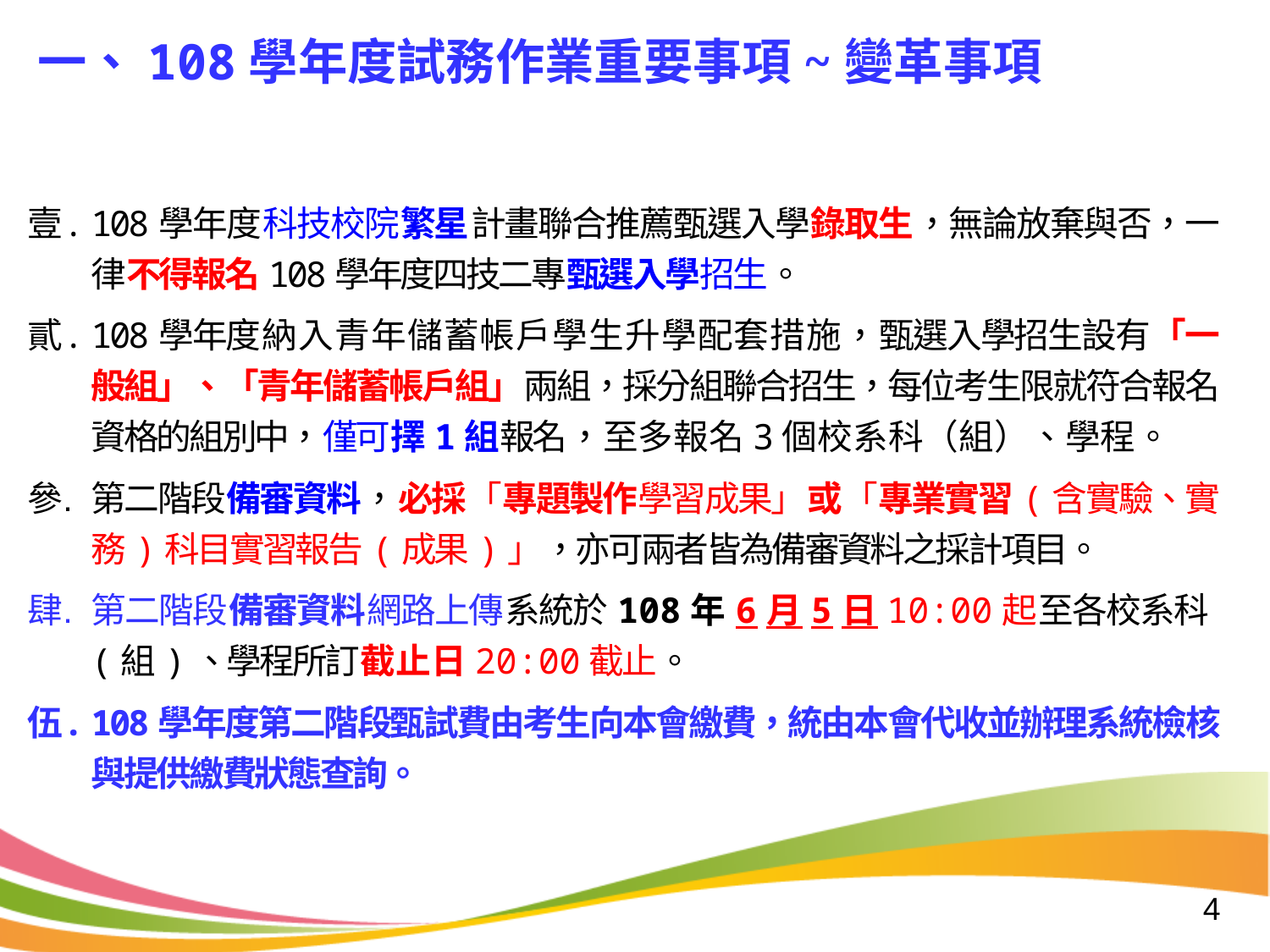

# 一、108學年度試務作業重要事項~變革事項
108學年度科技校院繁星計畫聯合推薦甄選入學錄取生，無論放棄與否，一律不得報名108學年度四技二專甄選入學招生。
108學年度納入青年儲蓄帳戶學生升學配套措施，甄選入學招生設有「一般組」、「青年儲蓄帳戶組」兩組，採分組聯合招生，每位考生限就符合報名資格的組別中，僅可擇1組報名，至多報名3個校系科（組）、學程。
第二階段備審資料，必採「專題製作學習成果」或「專業實習(含實驗、實務)科目實習報告(成果)」，亦可兩者皆為備審資料之採計項目。
第二階段備審資料網路上傳系統於108年6月5日10:00起至各校系科(組)、學程所訂截止日20:00截止。
108學年度第二階段甄試費由考生向本會繳費，統由本會代收並辦理系統檢核與提供繳費狀態查詢。